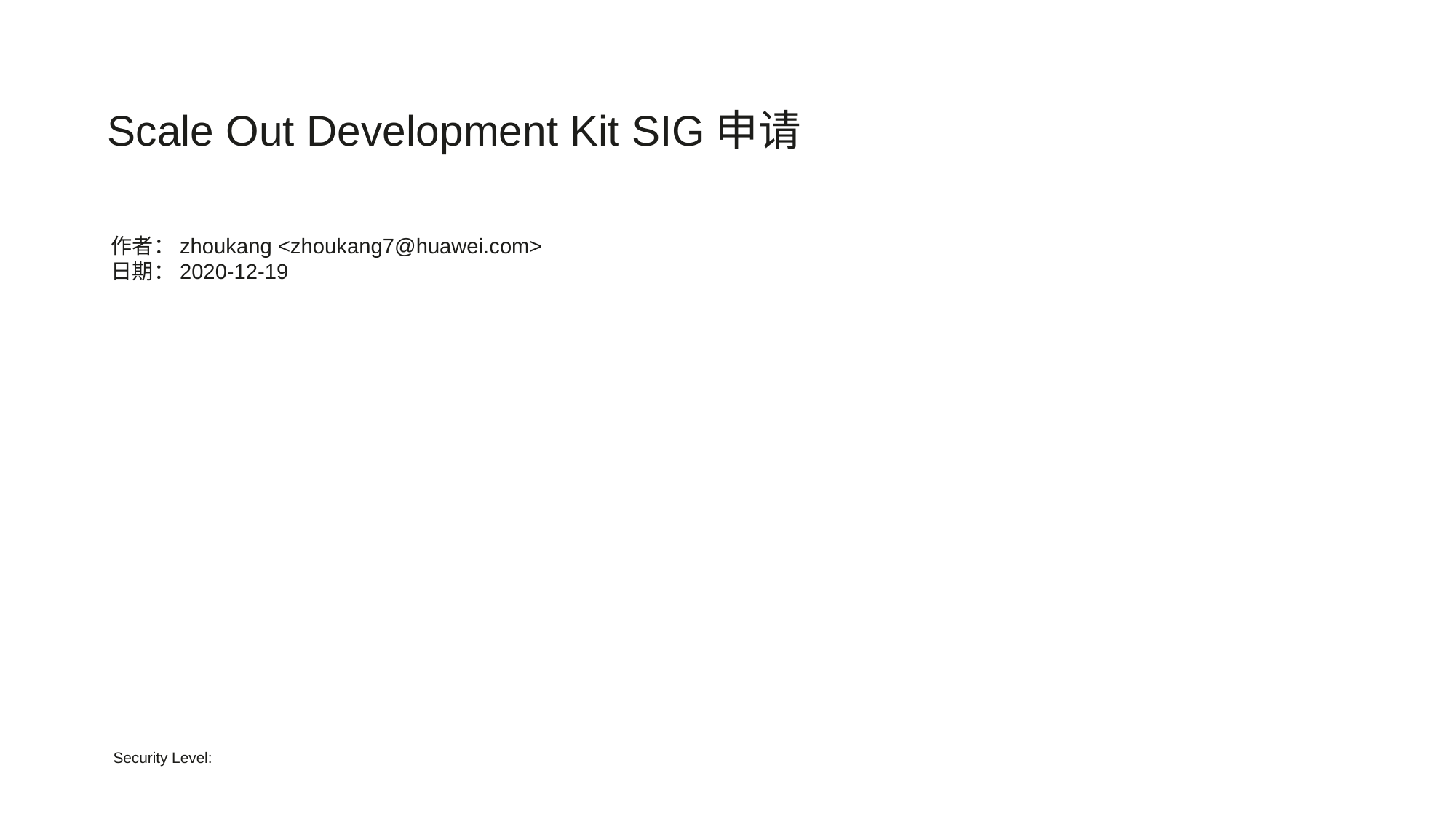

# Scale Out Development Kit SIG申请
作者：zhoukang <zhoukang7@huawei.com>
日期：2020-12-19
Security Level: